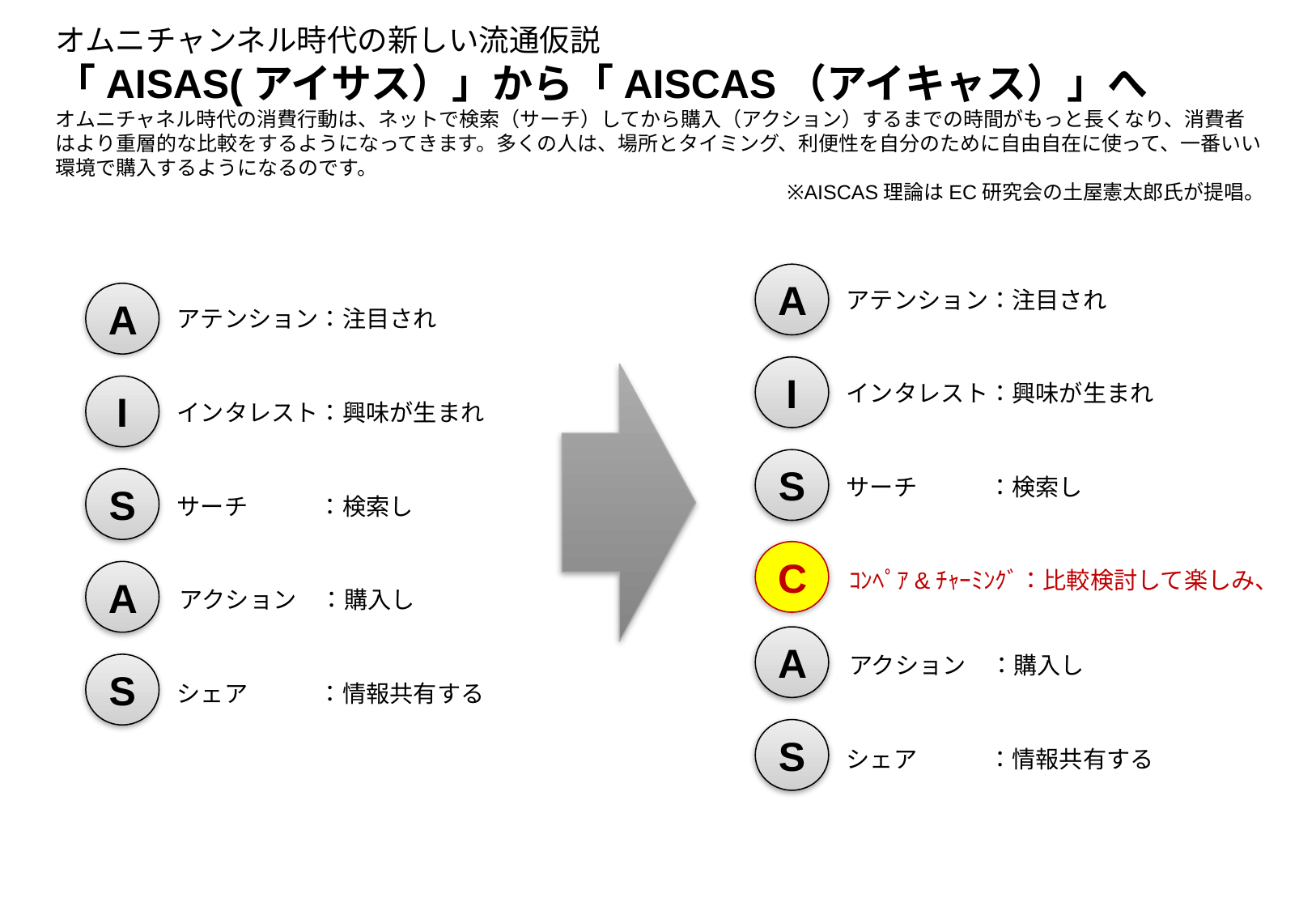

オムニチャンネル時代の新しい流通仮説
「AISAS(アイサス）」から「AISCAS（アイキャス）」へ
オムニチャネル時代の消費行動は、ネットで検索（サーチ）してから購入（アクション）するまでの時間がもっと長くなり、消費者はより重層的な比較をするようになってきます。多くの人は、場所とタイミング、利便性を自分のために自由自在に使って、一番いい環境で購入するようになるのです。
※AISCAS理論はEC研究会の土屋憲太郎氏が提唱。
A
アテンション：注目され
A
アテンション：注目され
I

インタレスト：興味が生まれ
I
インタレスト：興味が生まれ
S
サーチ　　　：検索し
S
サーチ　　　：検索し
C
ｺﾝﾍﾟｱ&ﾁｬｰﾐﾝｸﾞ：比較検討して楽しみ、
A
アクション　：購入し
A
アクション　：購入し
S
シェア　　　：情報共有する
S
シェア　　　：情報共有する